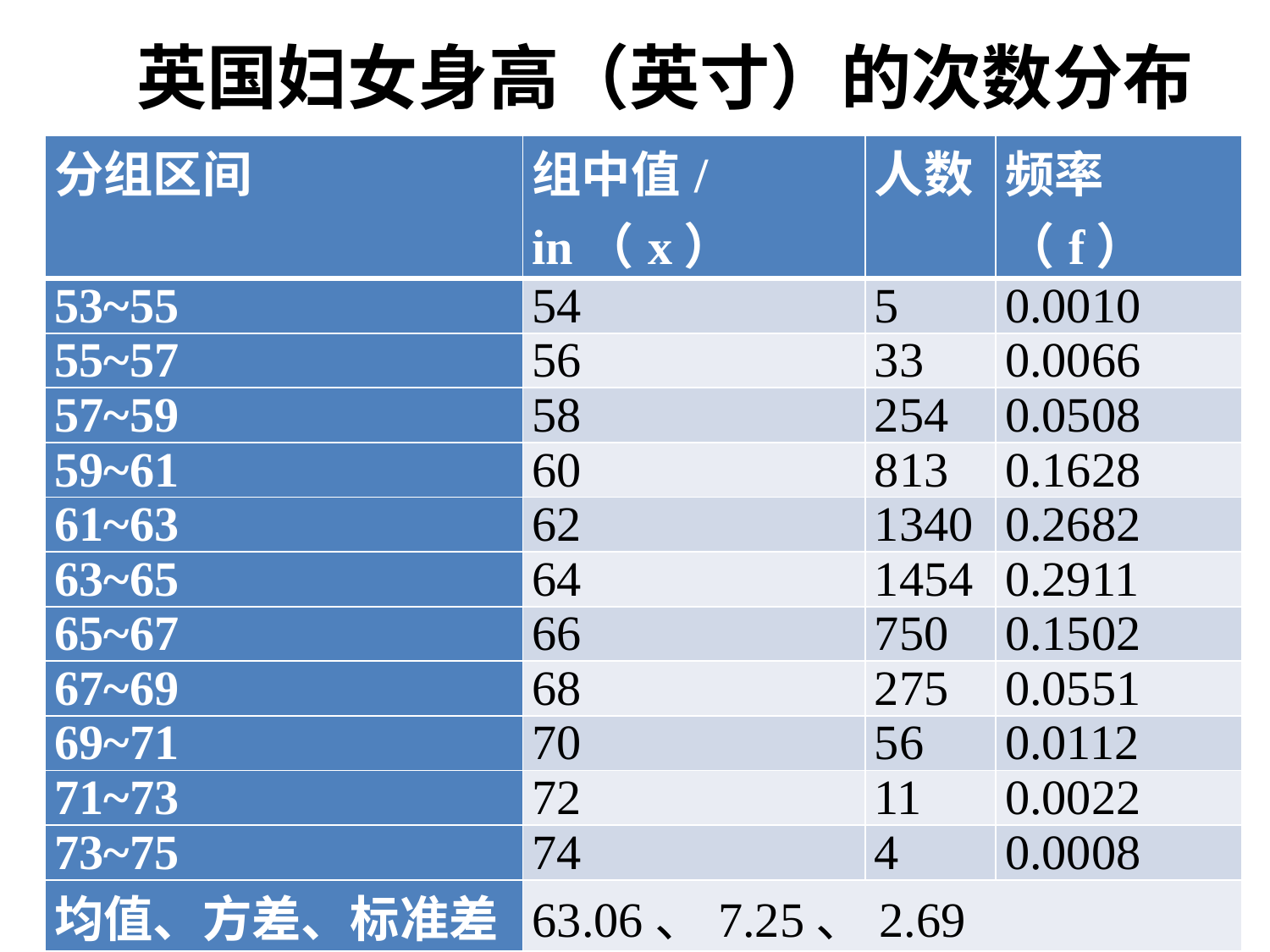

# 英国妇女身高（英寸）的次数分布
| 分组区间 | 组中值/in（x） | 人数 | 频率（f） |
| --- | --- | --- | --- |
| 53~55 | 54 | 5 | 0.0010 |
| 55~57 | 56 | 33 | 0.0066 |
| 57~59 | 58 | 254 | 0.0508 |
| 59~61 | 60 | 813 | 0.1628 |
| 61~63 | 62 | 1340 | 0.2682 |
| 63~65 | 64 | 1454 | 0.2911 |
| 65~67 | 66 | 750 | 0.1502 |
| 67~69 | 68 | 275 | 0.0551 |
| 69~71 | 70 | 56 | 0.0112 |
| 71~73 | 72 | 11 | 0.0022 |
| 73~75 | 74 | 4 | 0.0008 |
| 均值、方差、标准差 | 63.06、7.25、2.69 |  |  |